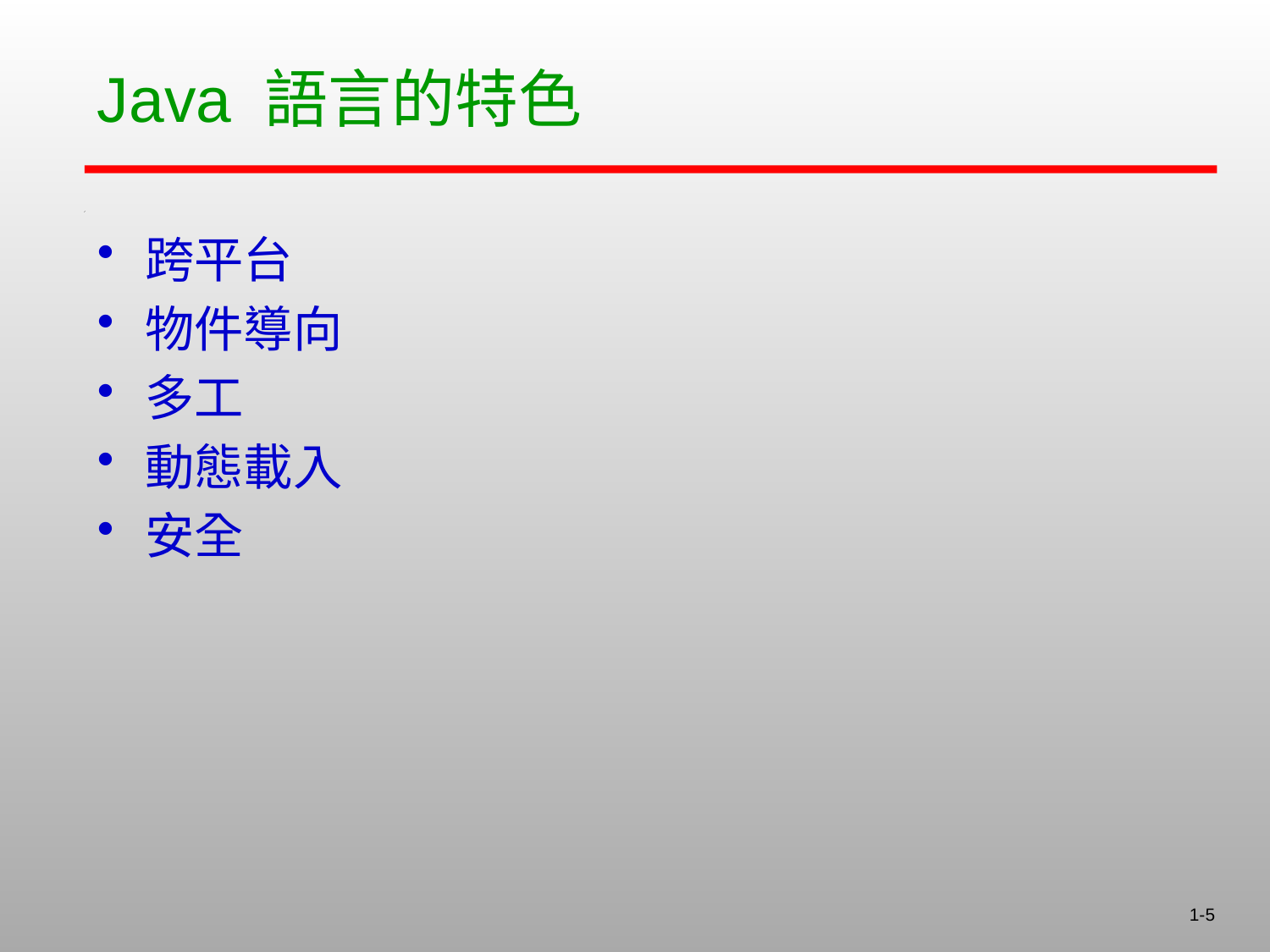

# Java 語言的特色
跨平台
物件導向
多工
動態載入
安全
1-5